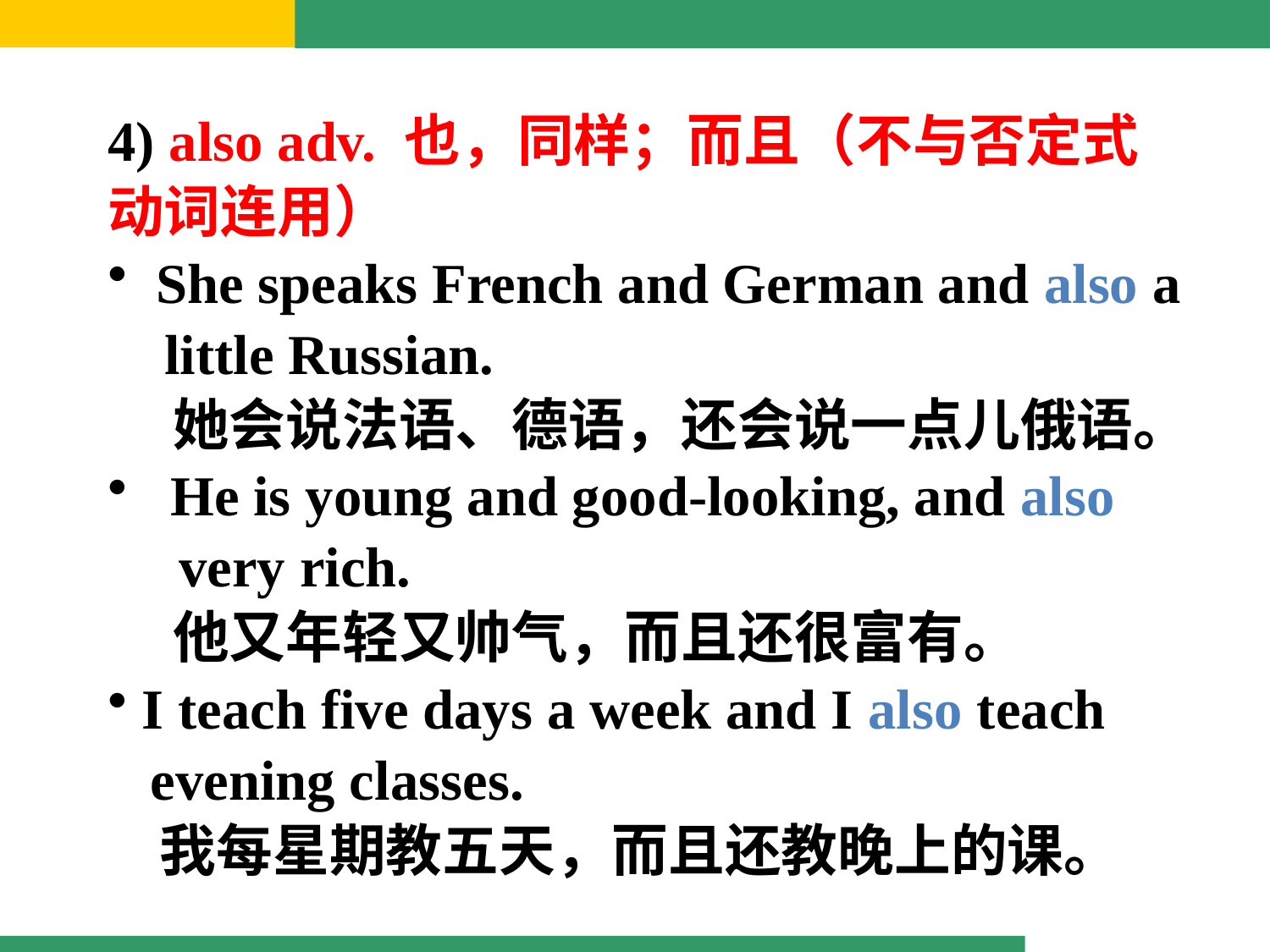

4) also adv. 也，同样；而且（不与否定式动词连用）
  She speaks French and German and also a
    little Russian.
    她会说法语、德语，还会说一点儿俄语。
   He is young and good-looking, and also
     very rich.
    他又年轻又帅气，而且还很富有。
 I teach five days a week and I also teach
   evening classes.
   我每星期教五天，而且还教晚上的课。